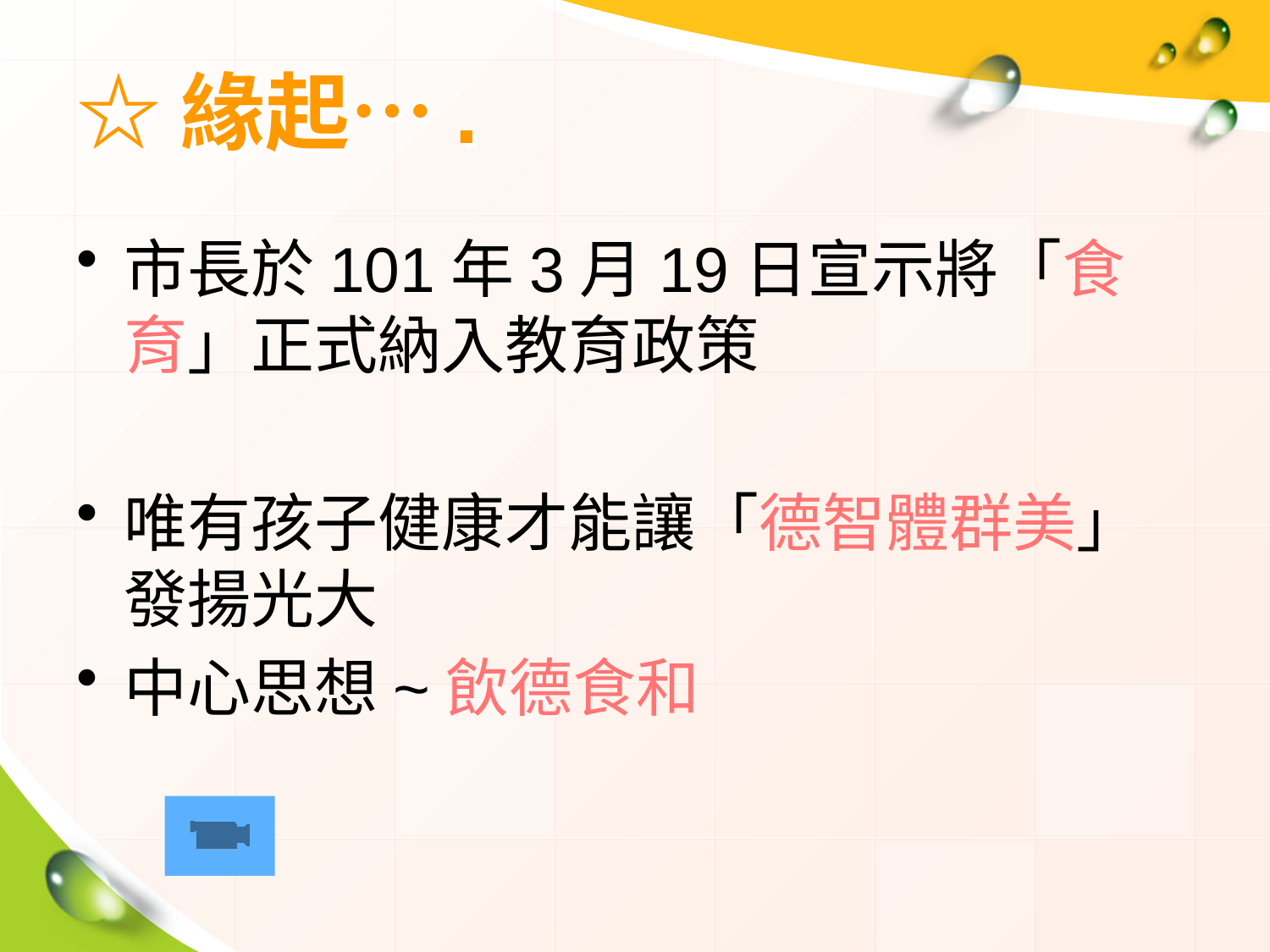

# ☆緣起….
市長於101年3月19日宣示將「食育」正式納入教育政策

唯有孩子健康才能讓「德智體群美」發揚光大
中心思想~飲德食和